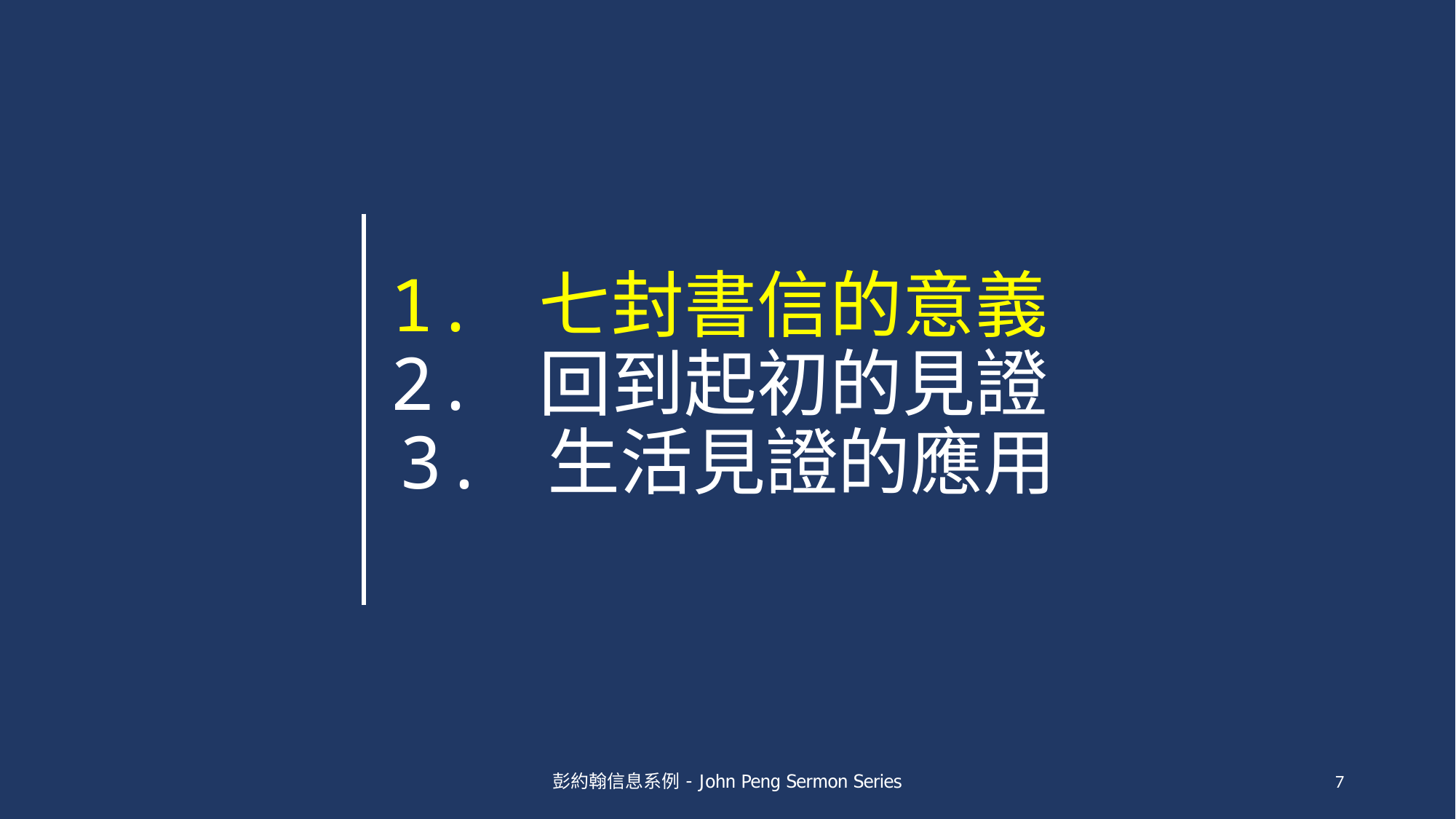

# 1. 七封書信的意義 2. 回到起初的見證 3. 生活見證的應用
彭約翰信息系例 - John Peng Sermon Series
7